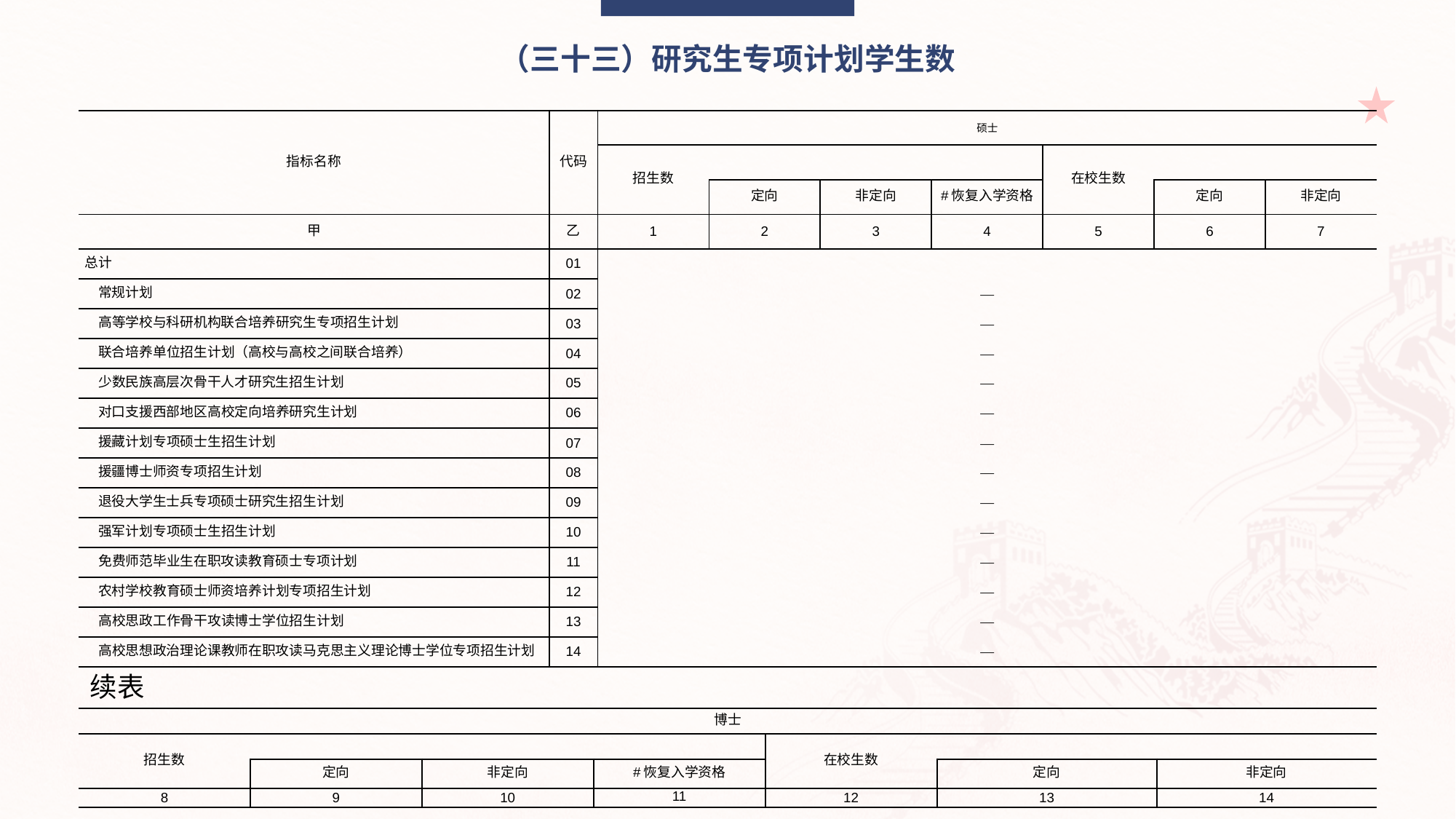

（三十三）研究生专项计划学生数
| 指标名称 | 代码 | 硕士 |  |  |  |  |  |  |
| --- | --- | --- | --- | --- | --- | --- | --- | --- |
|  |  | 招生数 |  |  |  | 在校生数 |  |  |
|  |  |  | 定向 | 非定向 | #恢复入学资格 |  | 定向 | 非定向 |
| 甲 | 乙 | 1 | 2 | 3 | 4 | 5 | 6 | 7 |
| 总计 | 01 |  |  |  |  |  |  |  |
| 常规计划 | 02 |  |  |  | — |  |  |  |
| 高等学校与科研机构联合培养研究生专项招生计划 | 03 |  |  |  | — |  |  |  |
| 联合培养单位招生计划（高校与高校之间联合培养） | 04 |  |  |  | — |  |  |  |
| 少数民族高层次骨干人才研究生招生计划 | 05 |  |  |  | — |  |  |  |
| 对口支援西部地区高校定向培养研究生计划 | 06 |  |  |  | — |  |  |  |
| 援藏计划专项硕士生招生计划 | 07 |  |  |  | — |  |  |  |
| 援疆博士师资专项招生计划 | 08 |  |  |  | — |  |  |  |
| 退役大学生士兵专项硕士研究生招生计划 | 09 |  |  |  | — |  |  |  |
| 强军计划专项硕士生招生计划 | 10 |  |  |  | — |  |  |  |
| 免费师范毕业生在职攻读教育硕士专项计划 | 11 |  |  |  | — |  |  |  |
| 农村学校教育硕士师资培养计划专项招生计划 | 12 |  |  |  | — |  |  |  |
| 高校思政工作骨干攻读博士学位招生计划 | 13 |  |  |  | — |  |  |  |
| 高校思想政治理论课教师在职攻读马克思主义理论博士学位专项招生计划 | 14 |  |  |  | — |  |  |  |
续表
| 博士 |  |  |  |  |  |  |
| --- | --- | --- | --- | --- | --- | --- |
| 招生数 |  |  |  | 在校生数 |  |  |
|  | 定向 | 非定向 | #恢复入学资格 |  | 定向 | 非定向 |
| 8 | 9 | 10 | 11 | 12 | 13 | 14 |